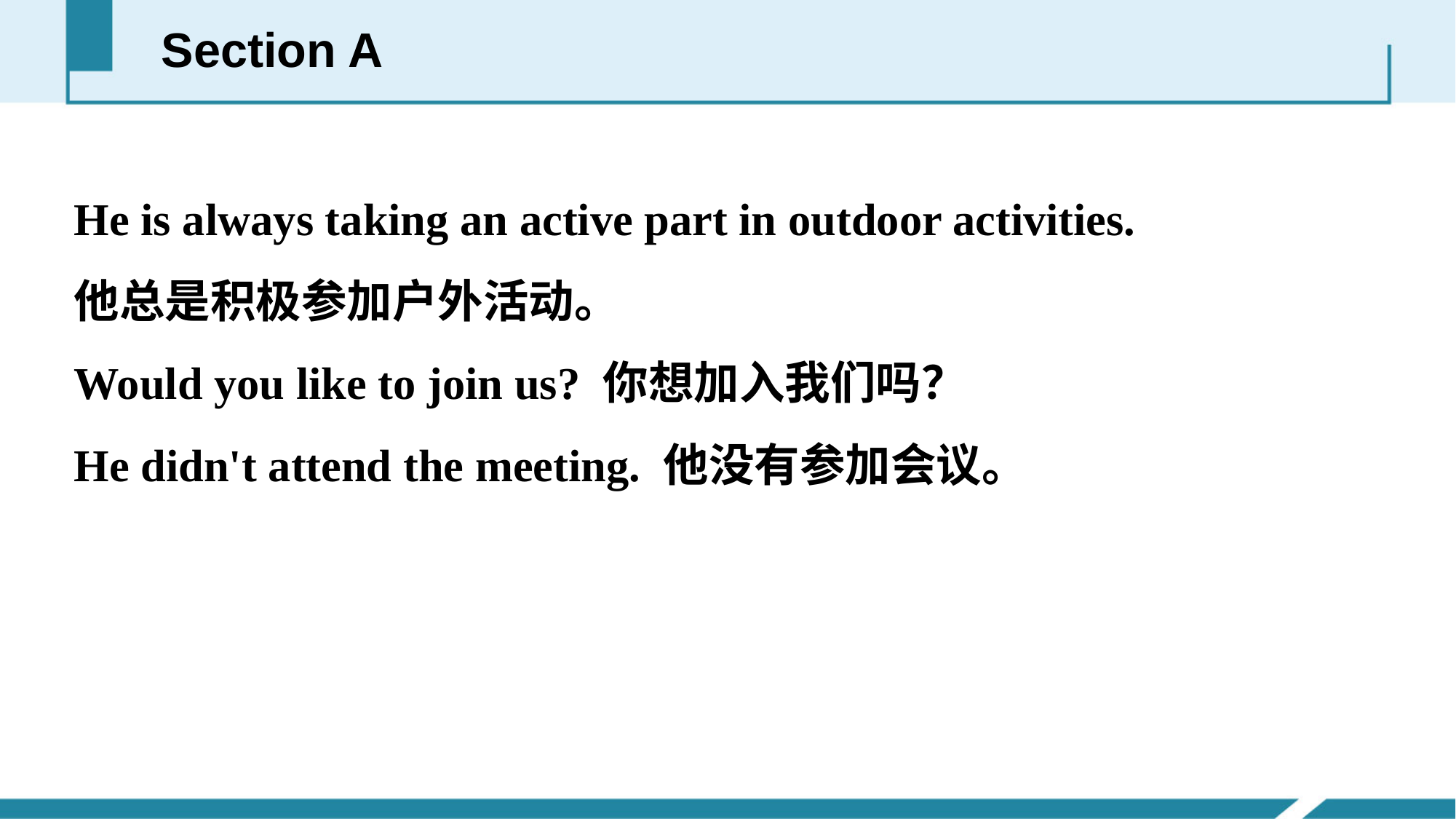

Section A
He is always taking an active part in outdoor activities.
他总是积极参加户外活动。
Would you like to join us? 你想加入我们吗？
He didn't attend the meeting. 他没有参加会议。